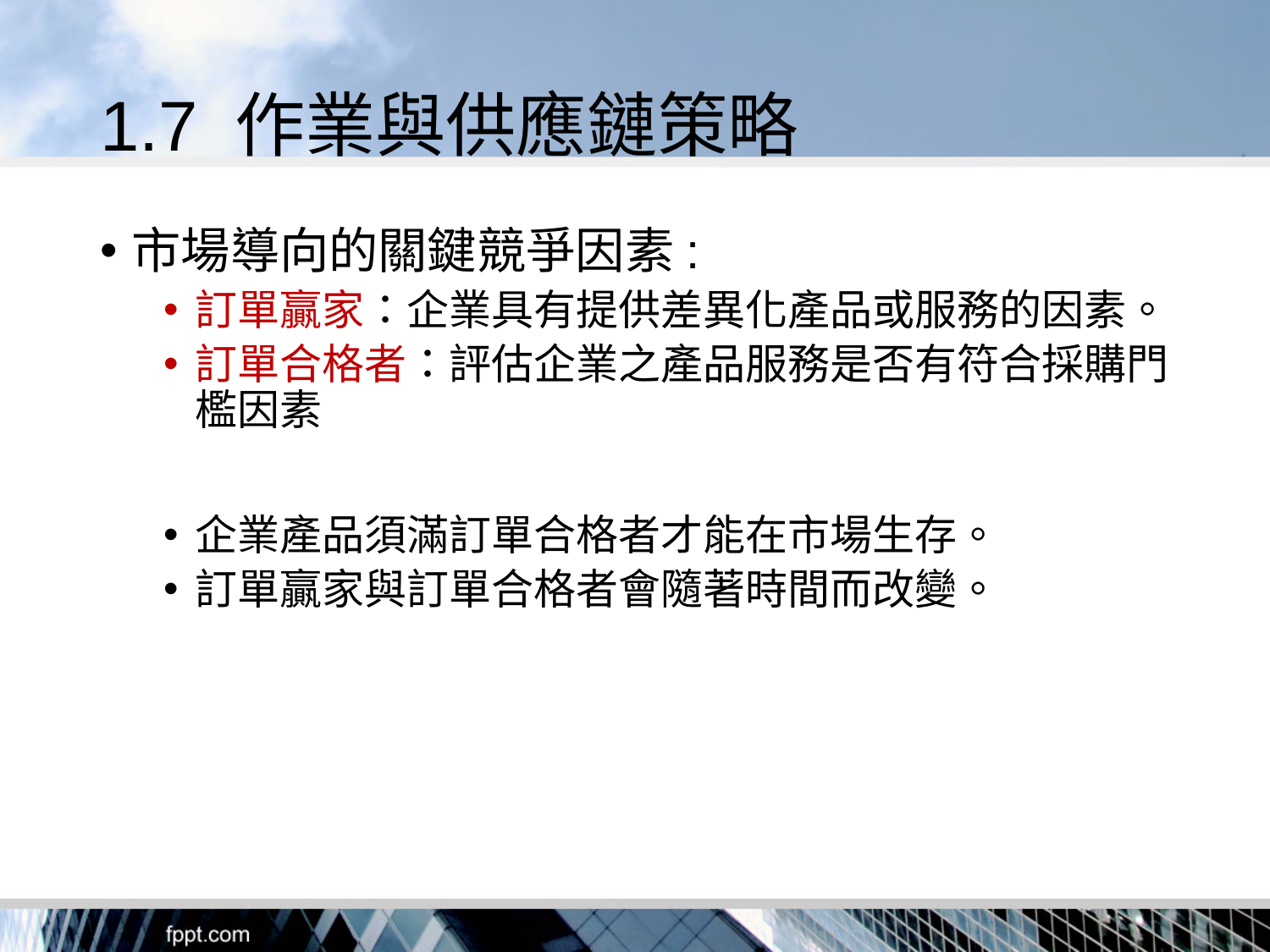

# 1.7 作業與供應鏈策略
市場導向的關鍵競爭因素:
訂單贏家：企業具有提供差異化產品或服務的因素。
訂單合格者：評估企業之產品服務是否有符合採購門檻因素

企業產品須滿訂單合格者才能在市場生存。
訂單贏家與訂單合格者會隨著時間而改變。